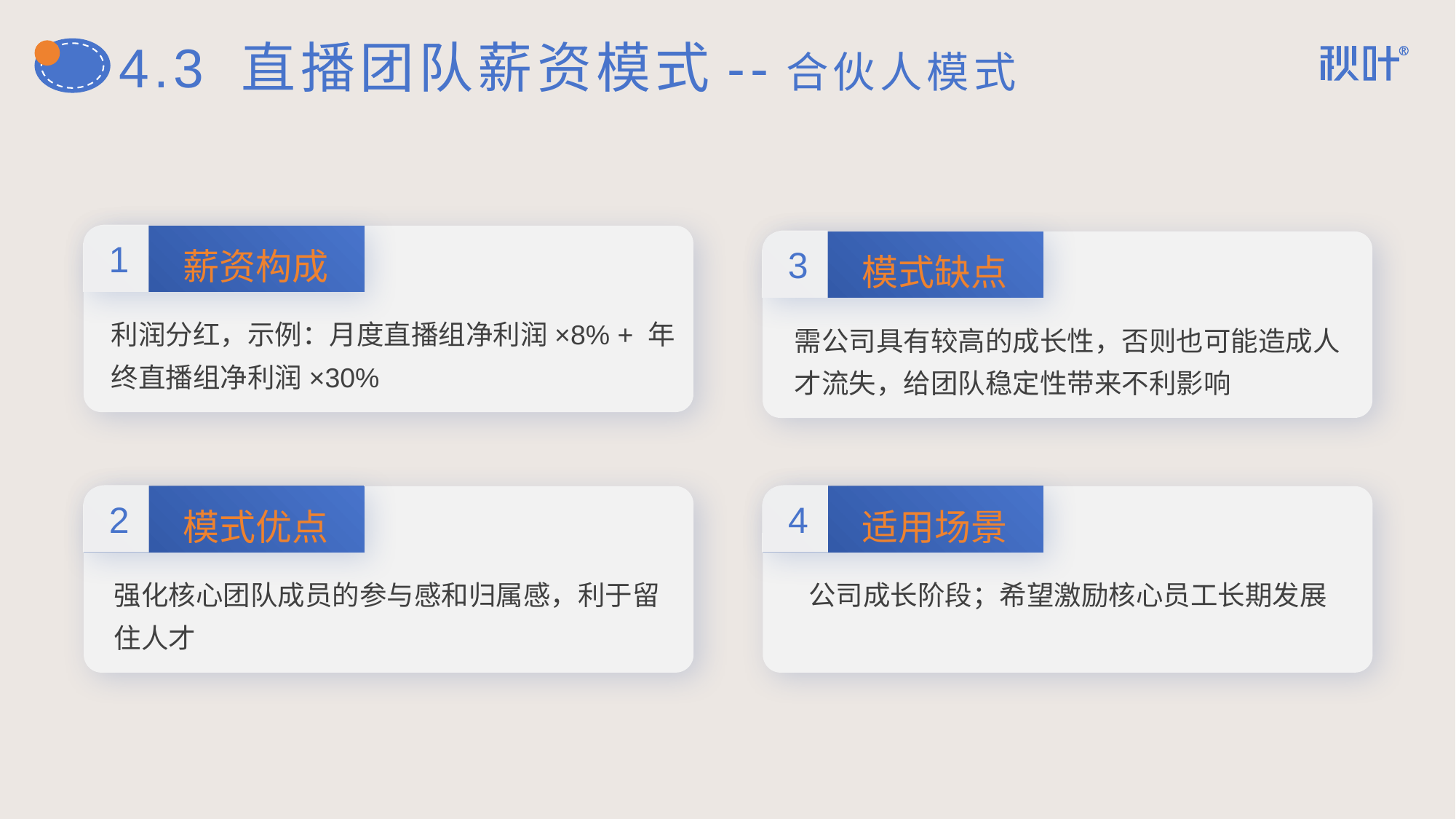

# 4.3 直播团队薪资模式--合伙人模式
1

薪资构成
利润分红，示例：月度直播组净利润×8% + 年终直播组净利润×30%
3

模式缺点
需公司具有较高的成长性，否则也可能造成人才流失，给团队稳定性带来不利影响
2

模式优点
强化核心团队成员的参与感和归属感，利于留住人才
4

适用场景
公司成长阶段；希望激励核心员工长期发展